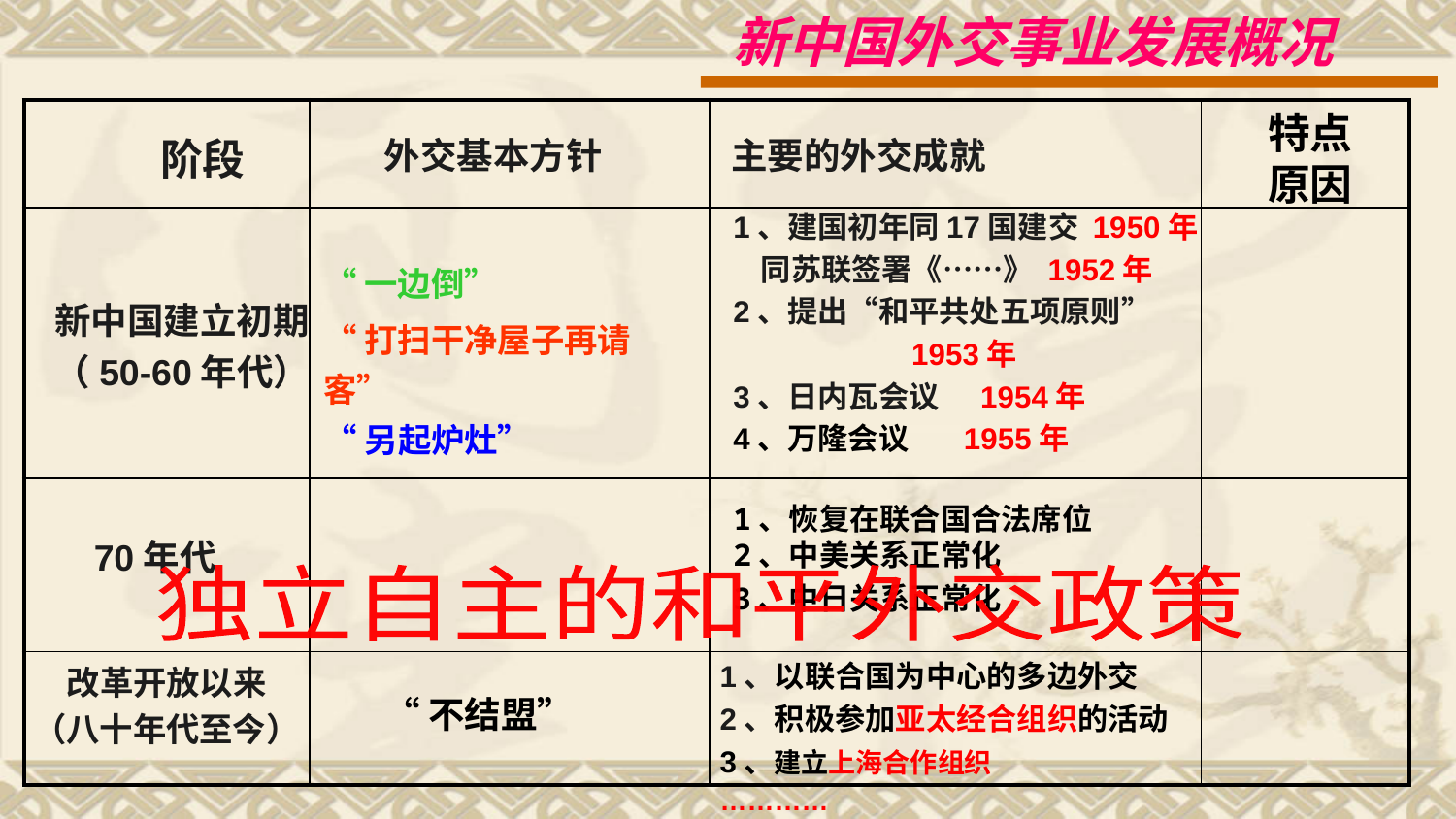

新中国外交事业发展概况

|  |  |  |  |
| --- | --- | --- | --- |
|  |  |  |  |
|  |  |  |  |
|  |  |  |  |
特点
原因
阶段
外交基本方针
主要的外交成就
1、建国初年同17国建交 1950年
   同苏联签署《……》 1952年
2、提出“和平共处五项原则”
                     1953年
3、日内瓦会议     1954年
4、万隆会议       1955年
“一边倒”
“打扫干净屋子再请客”
“另起炉灶”
新中国建立初期
（50-60年代）
1、恢复在联合国合法席位
2、中美关系正常化
3、中日关系正常化
70年代
独立自主的和平外交政策
1、以联合国为中心的多边外交
2、积极参加亚太经合组织的活动
3、建立上海合作组织
…………
改革开放以来
（八十年代至今）
“不结盟”